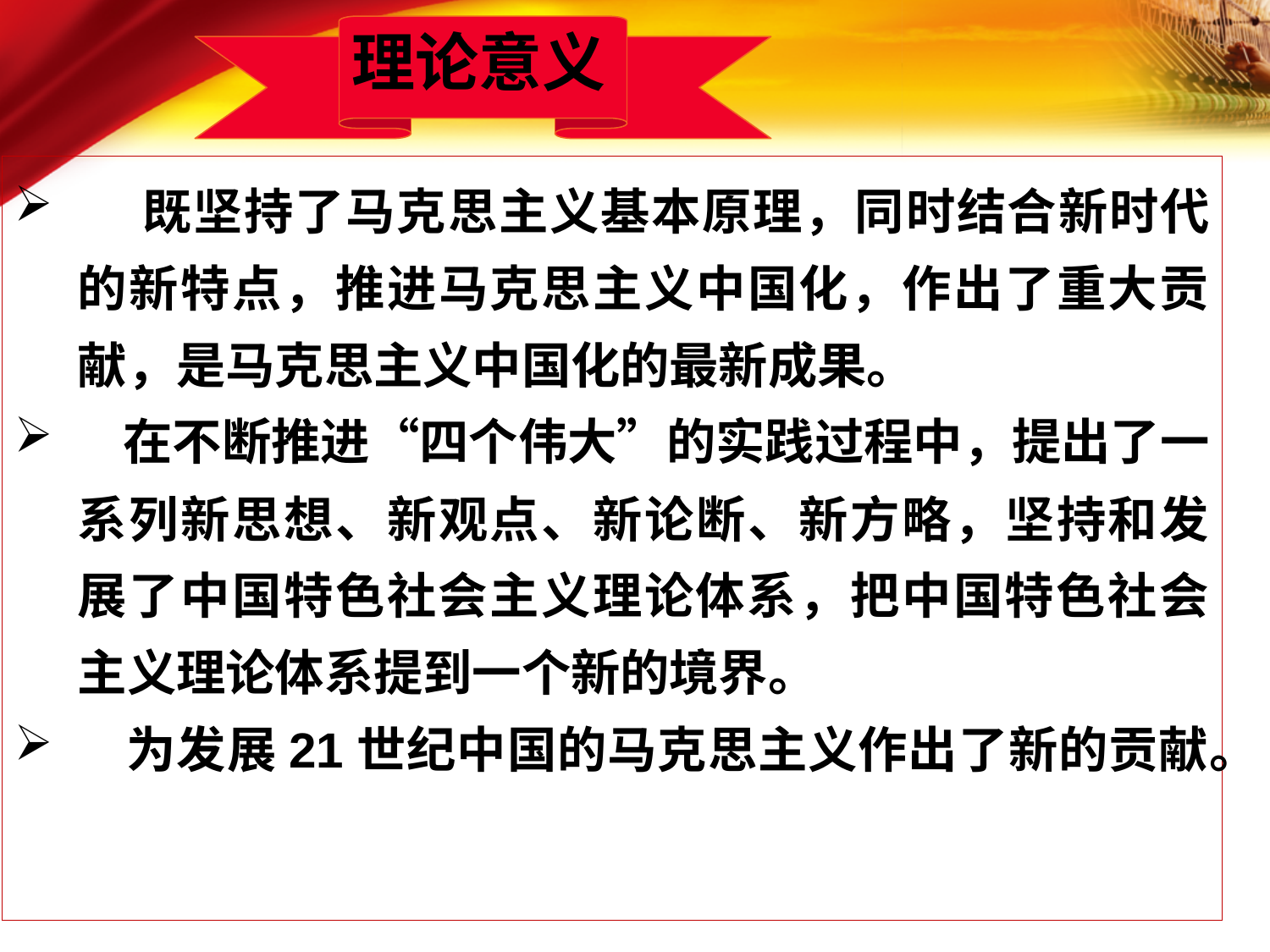

理论意义
    既坚持了马克思主义基本原理，同时结合新时代的新特点，推进马克思主义中国化，作出了重大贡献，是马克思主义中国化的最新成果。
   在不断推进“四个伟大”的实践过程中，提出了一系列新思想、新观点、新论断、新方略，坚持和发展了中国特色社会主义理论体系，把中国特色社会主义理论体系提到一个新的境界。
   为发展21世纪中国的马克思主义作出了新的贡献。